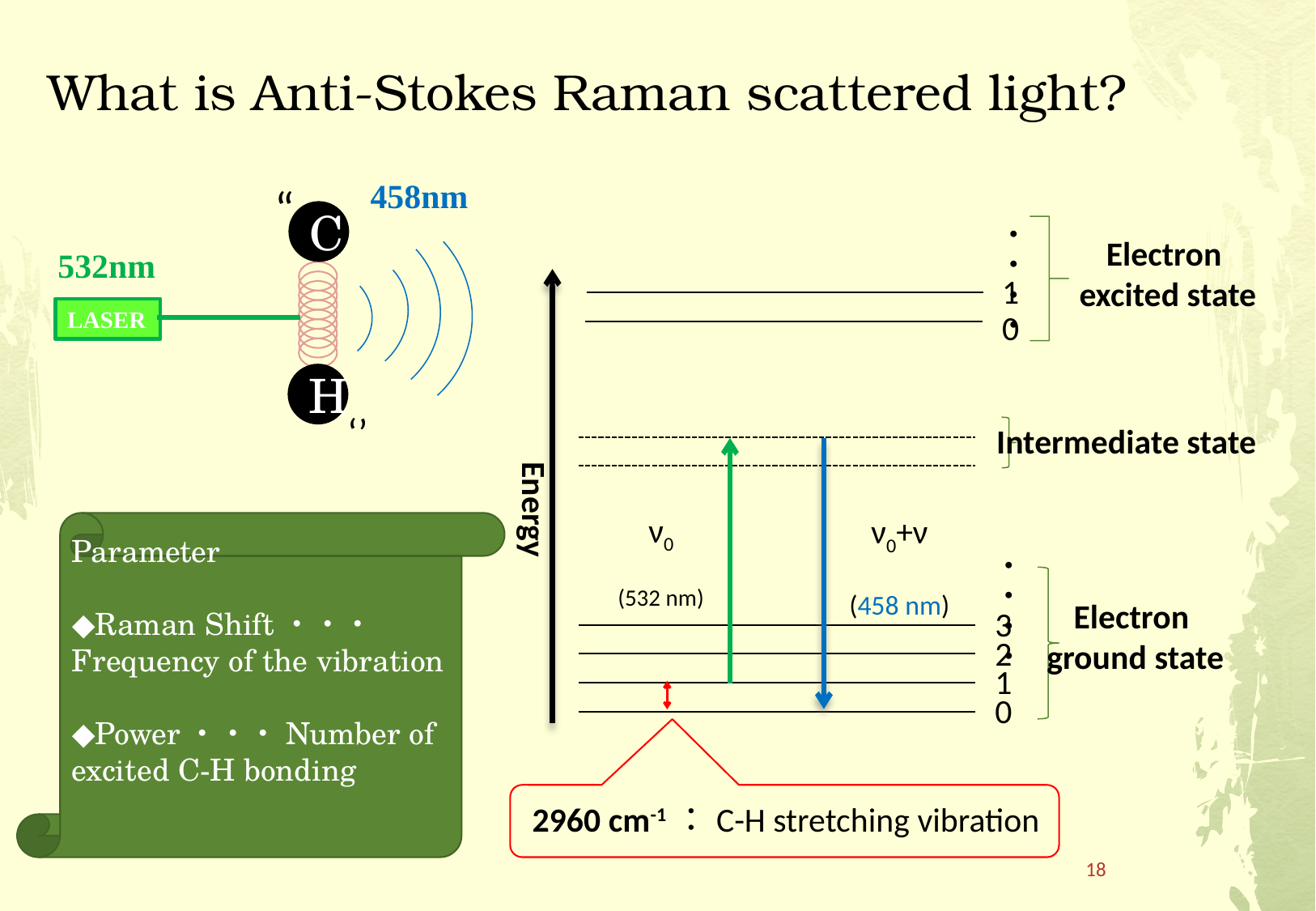

# What is Anti-Stokes Raman scattered light?
458nm
“
C

H
‘’

・・・・

1
0

ν0
(532 nm)
ν0+ν
(458 nm)

・・・・

3
2
1
0

2960 cm-1：C-H stretching vibration

Electron
excited state

532nm
LASER
Intermediate state

Energy
Parameter

◆Raman Shift・・・Frequency of the vibration

◆Power・・・Number of  excited C-H bonding

Electron
ground state

18